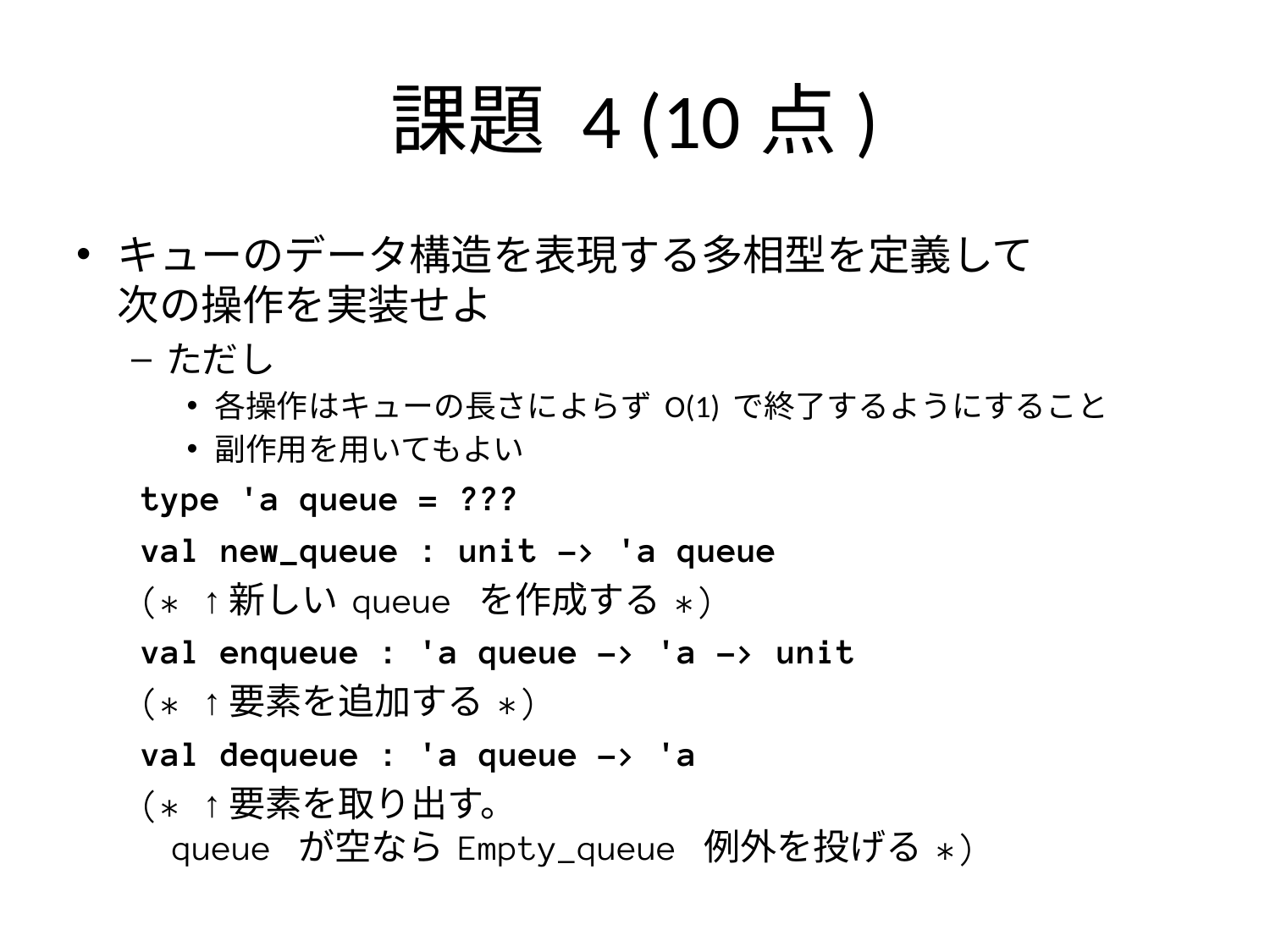

# 課題 4 (10点)
キューのデータ構造を表現する多相型を定義して
次の操作を実装せよ
ただし
各操作はキューの長さによらず O(1) で終了するようにすること
副作用を用いてもよい
type 'a queue = ???
val new_queue : unit -> 'a queue
	(* ↑新しい queue を作成する *)‏
val enqueue : 'a queue -> 'a -> unit
	(* ↑要素を追加する *)‏
val dequeue : 'a queue -> 'a
	(* ↑要素を取り出す。
	   queue が空なら Empty_queue 例外を投げる *)‏